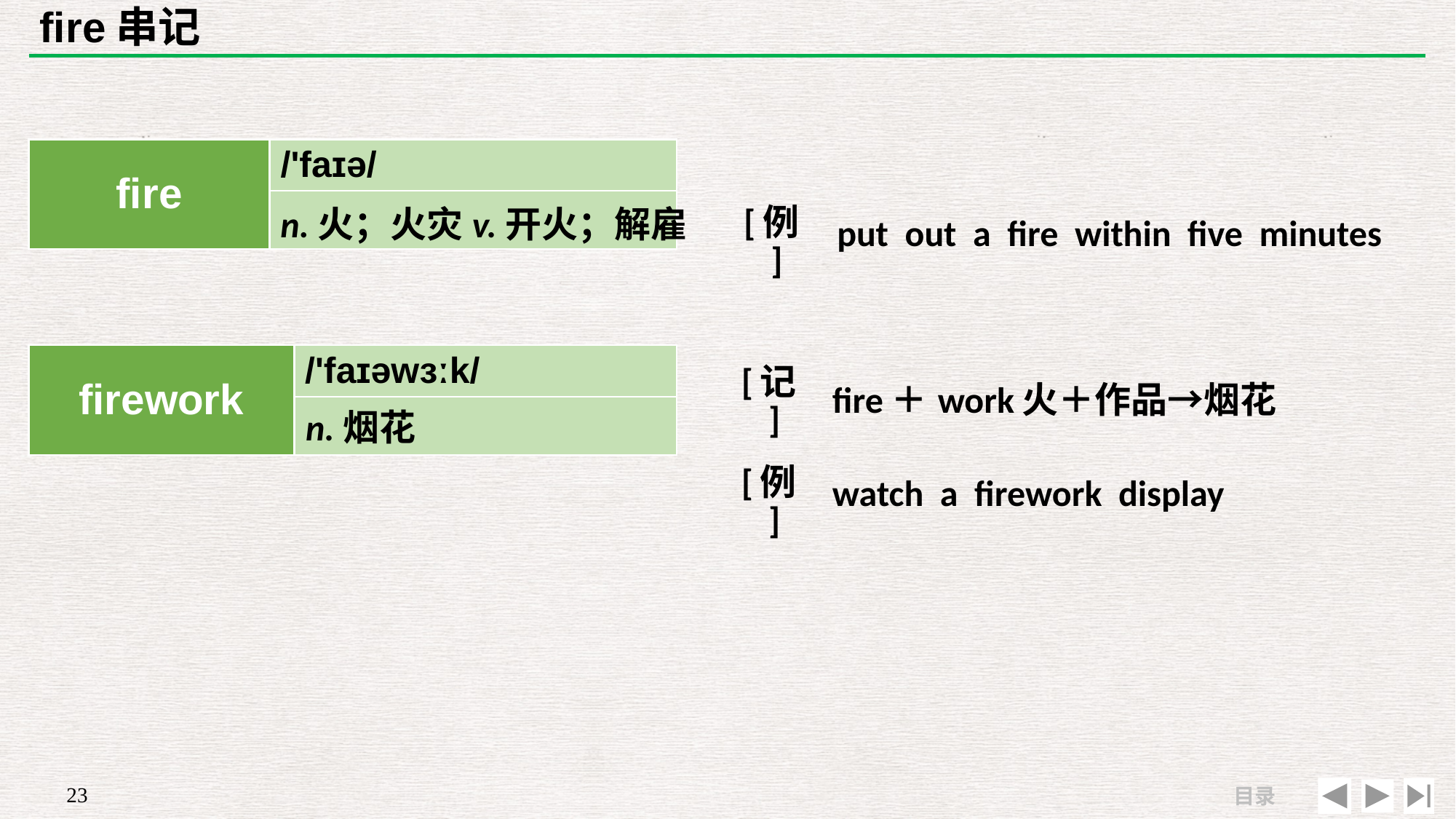

# fire串记

| fire | /'faɪə/ |
| --- | --- |
|  |  |
|  |  |
| --- | --- |
| [例] | put out a fire within five minutes |
n.火；火灾v.开火；解雇
| firework | /'faɪəwɜːk/ |
| --- | --- |
|  |  |
| [记] | fire＋work火＋作品→烟花 |
| --- | --- |
| [例] | watch a firework display |
n.烟花